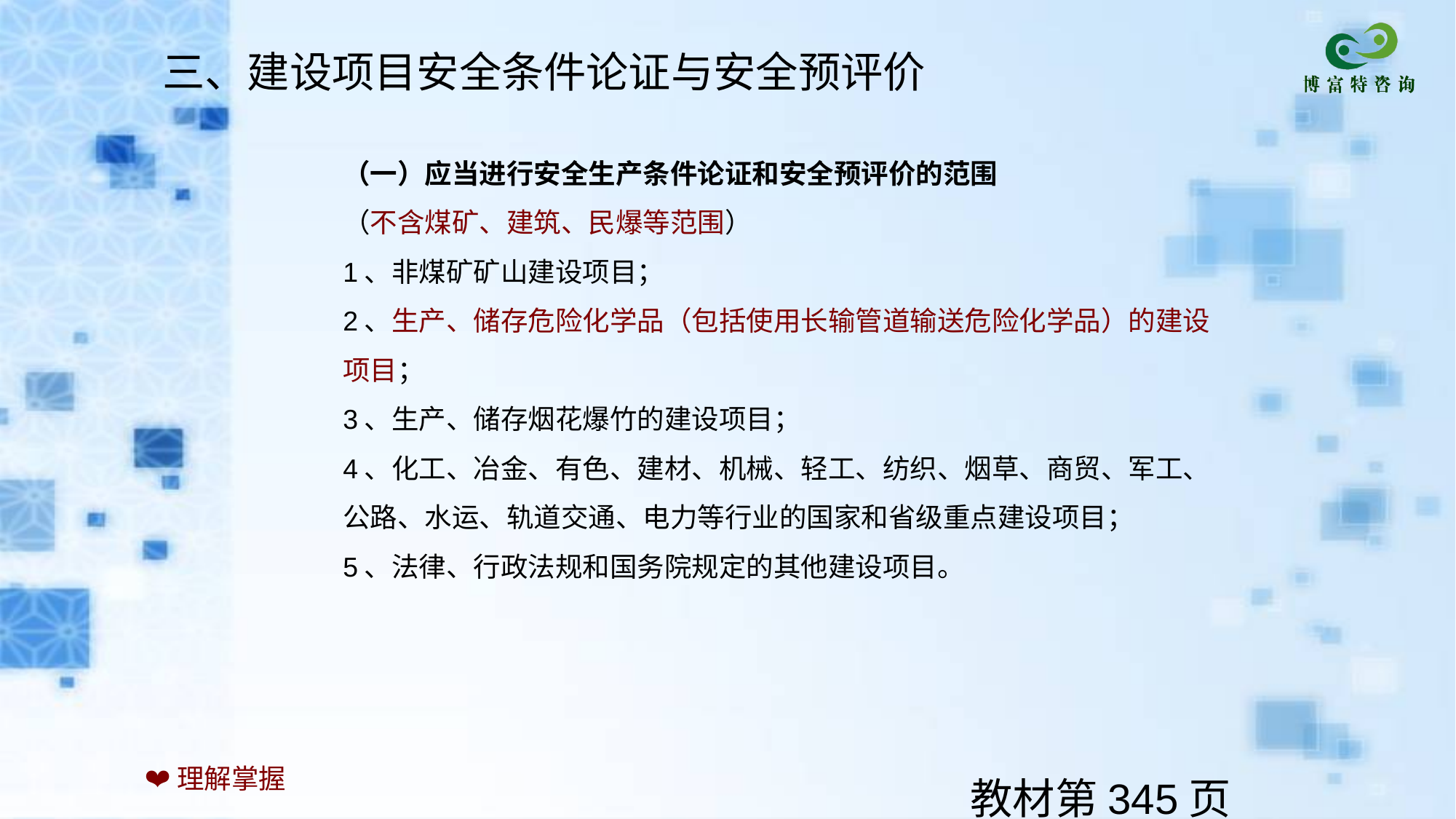

三、建设项目安全条件论证与安全预评价
（一）应当进行安全生产条件论证和安全预评价的范围
（不含煤矿、建筑、民爆等范围）
1、非煤矿矿山建设项目；
2、生产、储存危险化学品（包括使用长输管道输送危险化学品）的建设项目；
3、生产、储存烟花爆竹的建设项目；
4、化工、冶金、有色、建材、机械、轻工、纺织、烟草、商贸、军工、公路、水运、轨道交通、电力等行业的国家和省级重点建设项目；
5、法律、行政法规和国务院规定的其他建设项目。
❤理解掌握
教材第345页